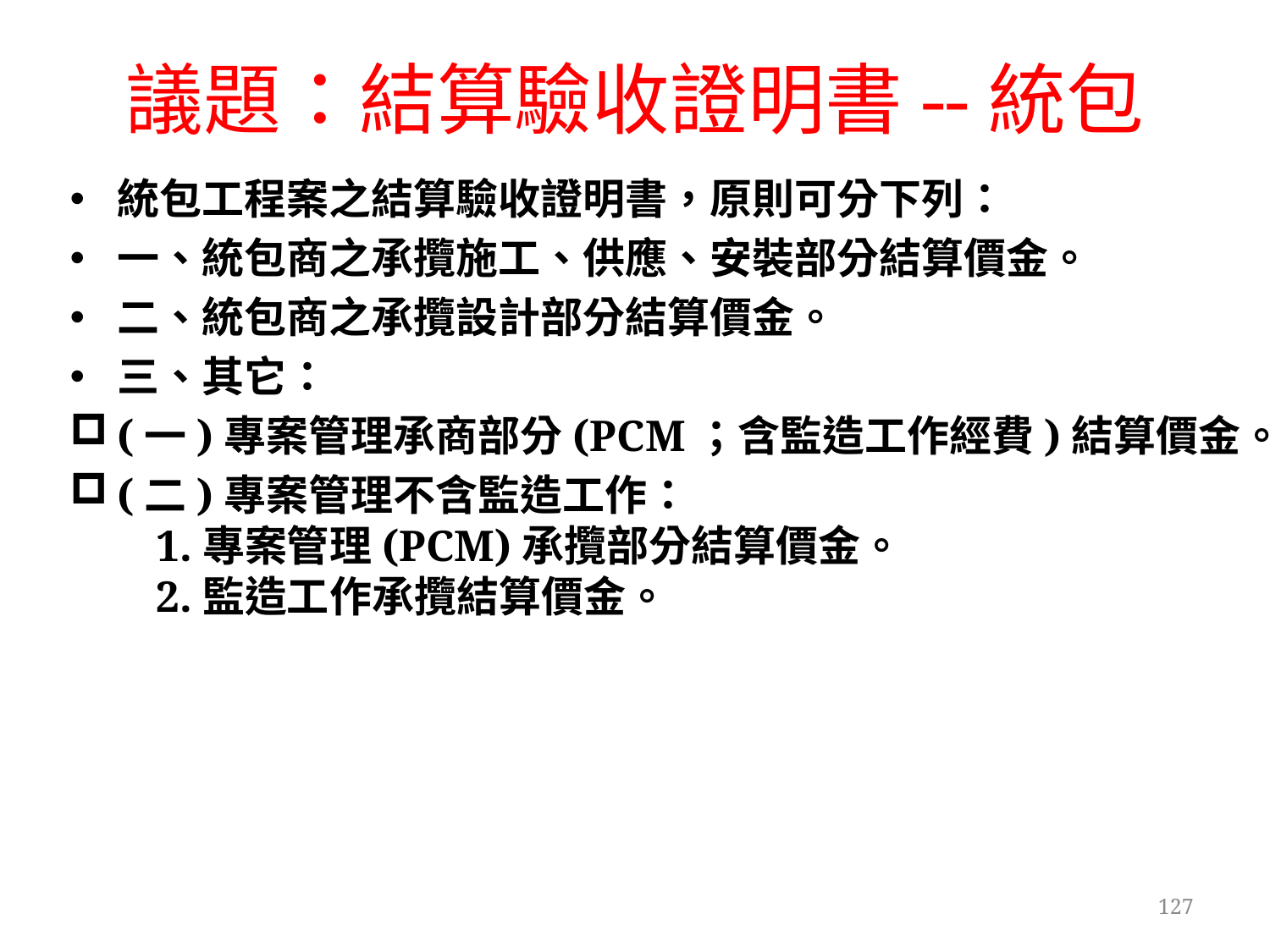

# 議題：結算驗收證明書--統包
統包工程案之結算驗收證明書，原則可分下列：
一、統包商之承攬施工、供應、安裝部分結算價金。
二、統包商之承攬設計部分結算價金。
三、其它：
(一)專案管理承商部分(PCM；含監造工作經費)結算價金。
(二)專案管理不含監造工作：
   1.專案管理(PCM)承攬部分結算價金。
   2.監造工作承攬結算價金。

127